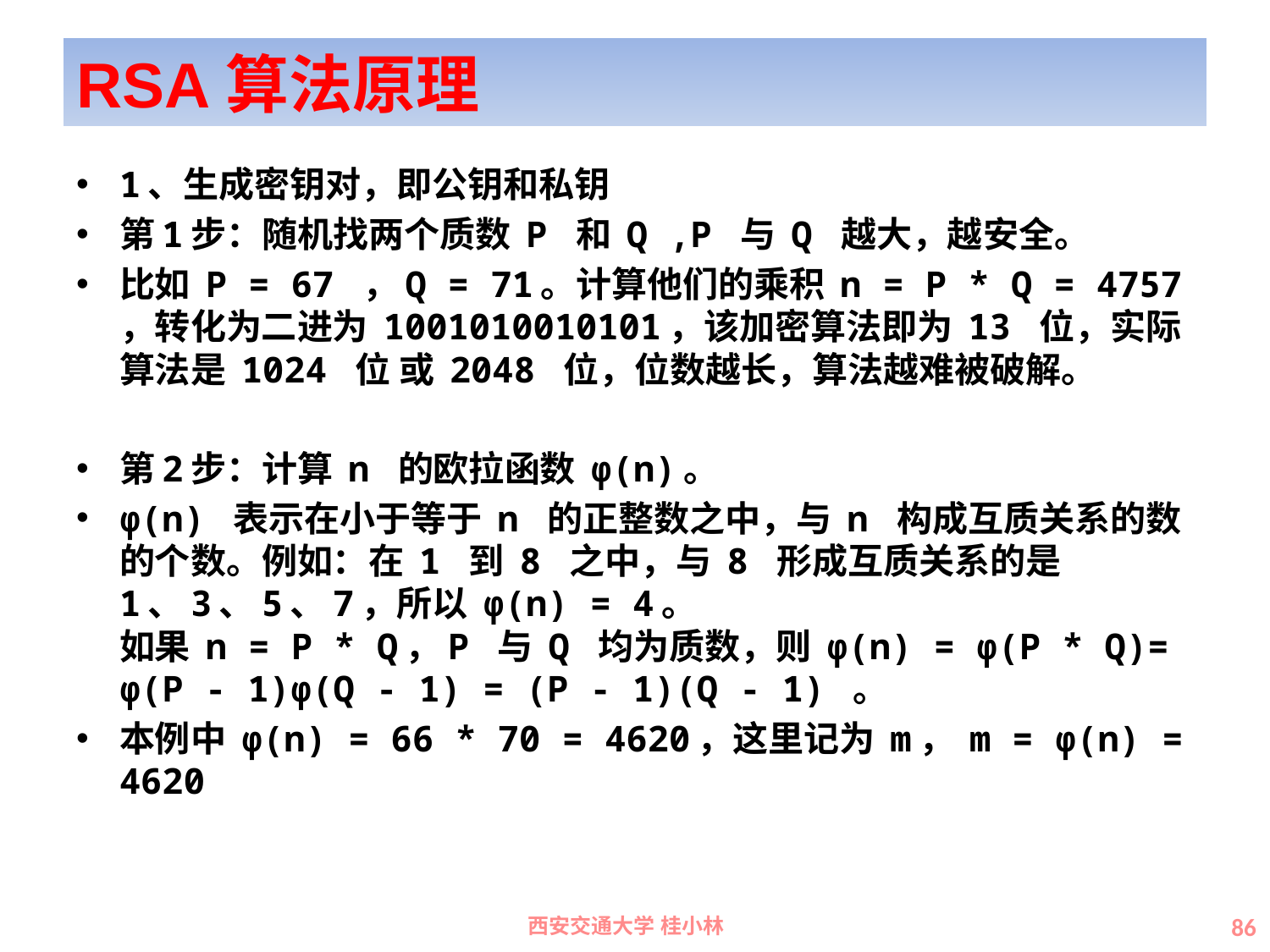

# RSA算法原理
1、生成密钥对，即公钥和私钥
第1步：随机找两个质数 P 和 Q ,P 与 Q 越大，越安全。
比如 P = 67 ，Q = 71。计算他们的乘积 n = P * Q = 4757 ，转化为二进为 1001010010101，该加密算法即为 13 位，实际算法是 1024 位 或 2048 位，位数越长，算法越难被破解。

第2步：计算 n 的欧拉函数 φ(n)。
φ(n) 表示在小于等于 n 的正整数之中，与 n 构成互质关系的数的个数。例如：在 1 到 8 之中，与 8 形成互质关系的是1、3、5、7，所以 φ(n) = 4。
如果 n = P * Q，P 与 Q 均为质数，则 φ(n) = φ(P * Q)= φ(P - 1)φ(Q - 1) = (P - 1)(Q - 1) 。
本例中 φ(n) = 66 * 70 = 4620，这里记为 m， m = φ(n) = 4620

西安交通大学 桂小林
86